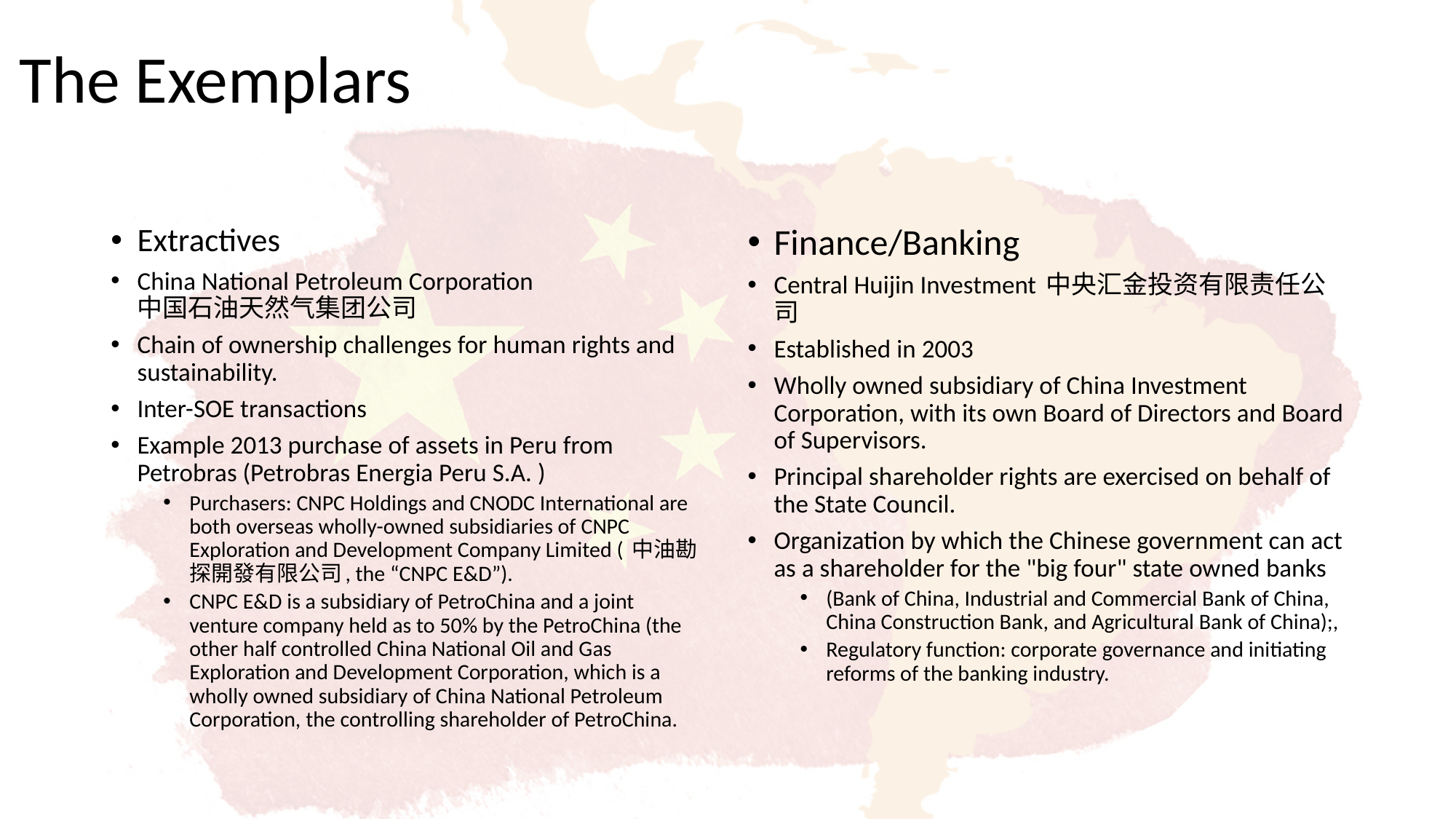

# The Exemplars
Extractives
China National Petroleum Corporation
中国石油天然气集团公司
Chain of ownership challenges for human rights and sustainability.
Inter-SOE transactions
Example 2013 purchase of assets in Peru from Petrobras (Petrobras Energia Peru S.A. )
Purchasers: CNPC Holdings and CNODC International are both overseas wholly-owned subsidiaries of CNPC Exploration and Development Company Limited ( 中油勘探開發有限公司, the “CNPC E&D”).
CNPC E&D is a subsidiary of PetroChina and a joint venture company held as to 50% by the PetroChina (the other half controlled China National Oil and Gas Exploration and Development Corporation, which is a wholly owned subsidiary of China National Petroleum Corporation, the controlling shareholder of PetroChina.
Finance/Banking
Central Huijin Investment 中央汇金投资有限责任公司
Established in 2003
Wholly owned subsidiary of China Investment Corporation, with its own Board of Directors and Board of Supervisors.
Principal shareholder rights are exercised on behalf of the State Council.
Organization by which the Chinese government can act as a shareholder for the "big four" state owned banks
(Bank of China, Industrial and Commercial Bank of China, China Construction Bank, and Agricultural Bank of China);,
Regulatory function: corporate governance and initiating reforms of the banking industry.